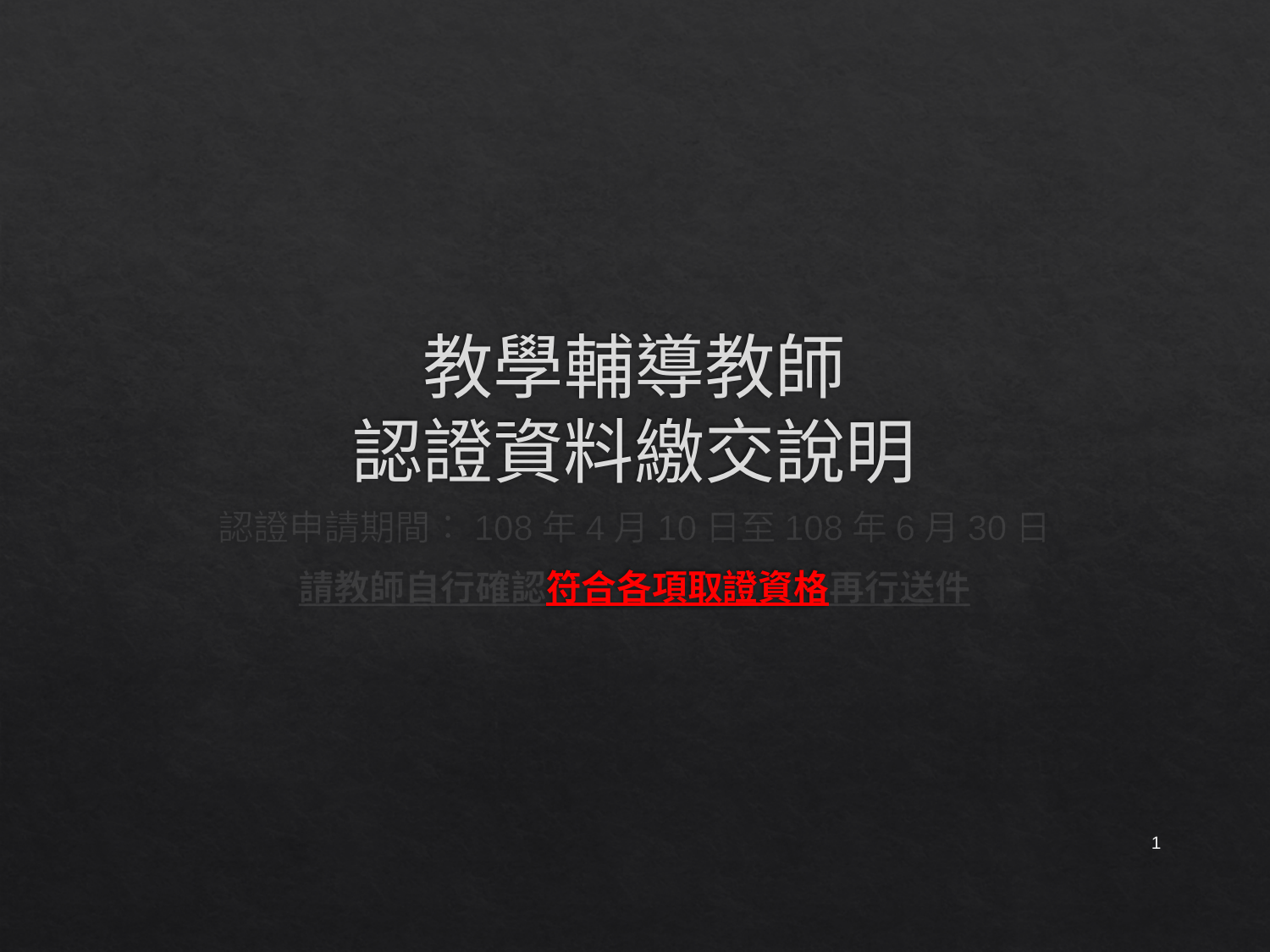

# 教學輔導教師 認證資料繳交說明
認證申請期間：108年4月10日至108年6月30日
請教師自行確認符合各項取證資格再行送件
1